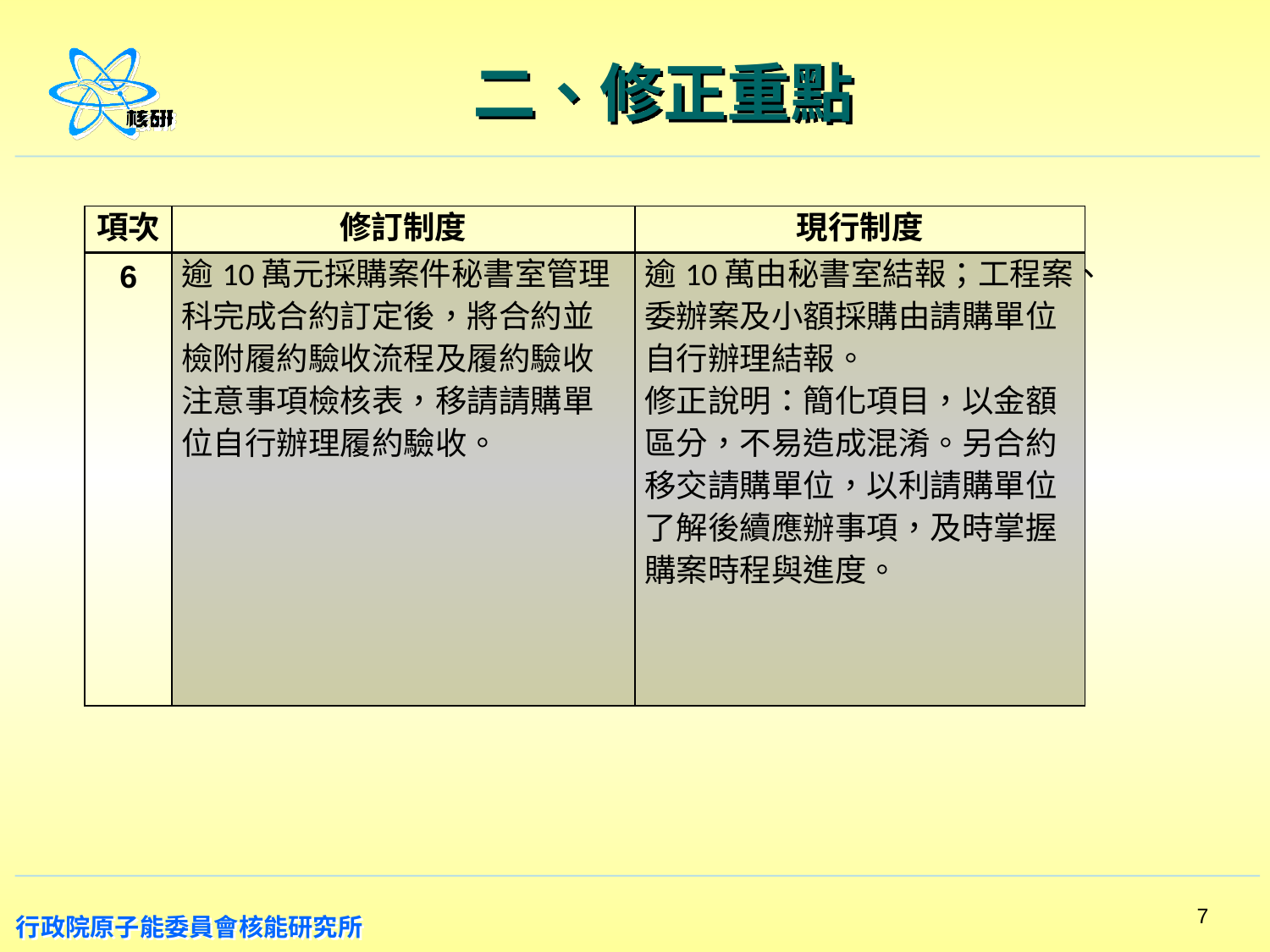

# 二、修正重點
| 項次 | 修訂制度 | 現行制度 |
| --- | --- | --- |
| 6 | 逾10萬元採購案件秘書室管理科完成合約訂定後，將合約並檢附履約驗收流程及履約驗收注意事項檢核表，移請請購單位自行辦理履約驗收。 | 逾10萬由秘書室結報；工程案、委辦案及小額採購由請購單位自行辦理結報。 修正說明：簡化項目，以金額區分，不易造成混淆。另合約移交請購單位，以利請購單位了解後續應辦事項，及時掌握購案時程與進度。 |
7